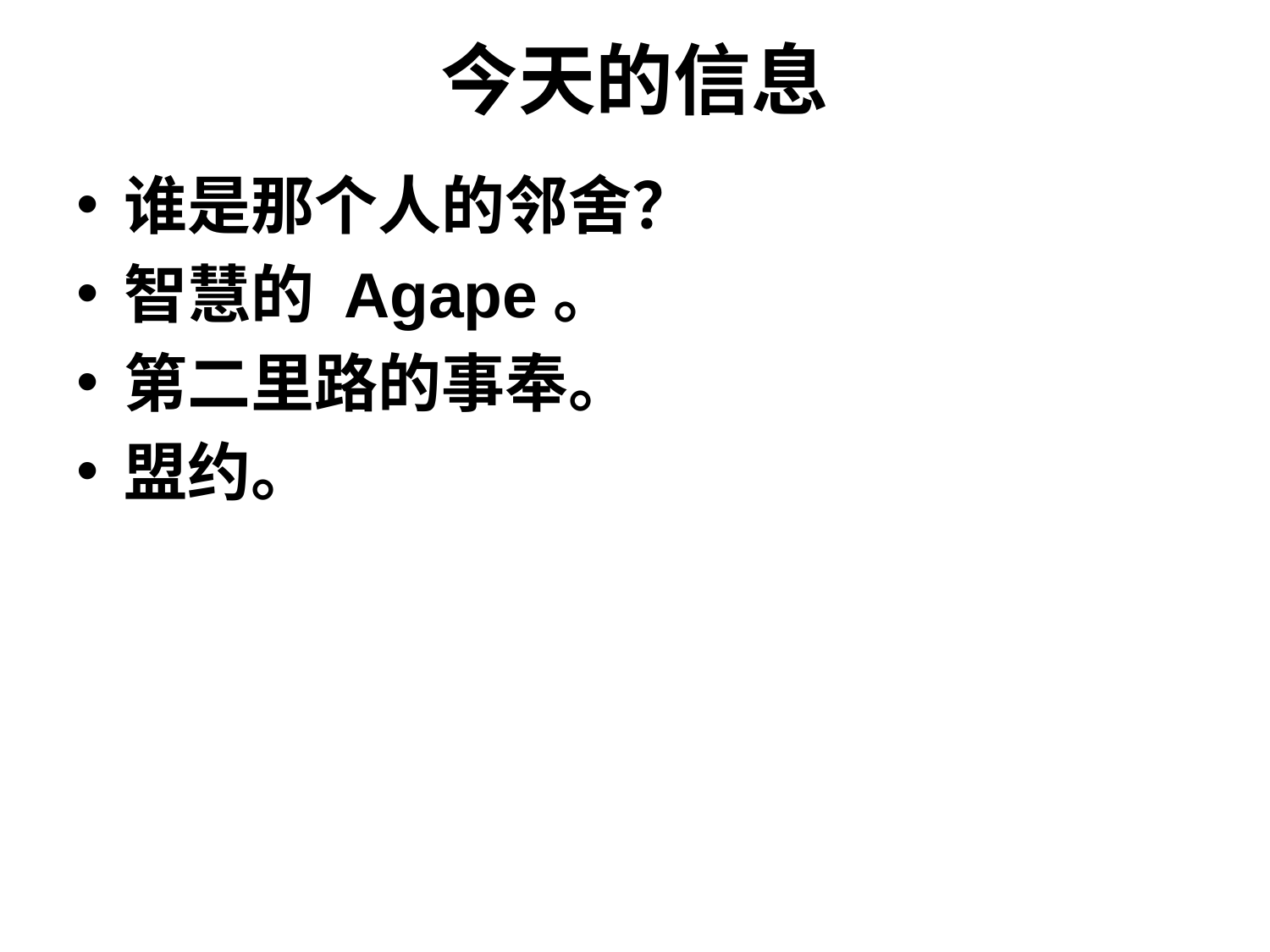

# 今天的信息
谁是那个人的邻舍？
智慧的 Agape。
第二里路的事奉。
盟约。